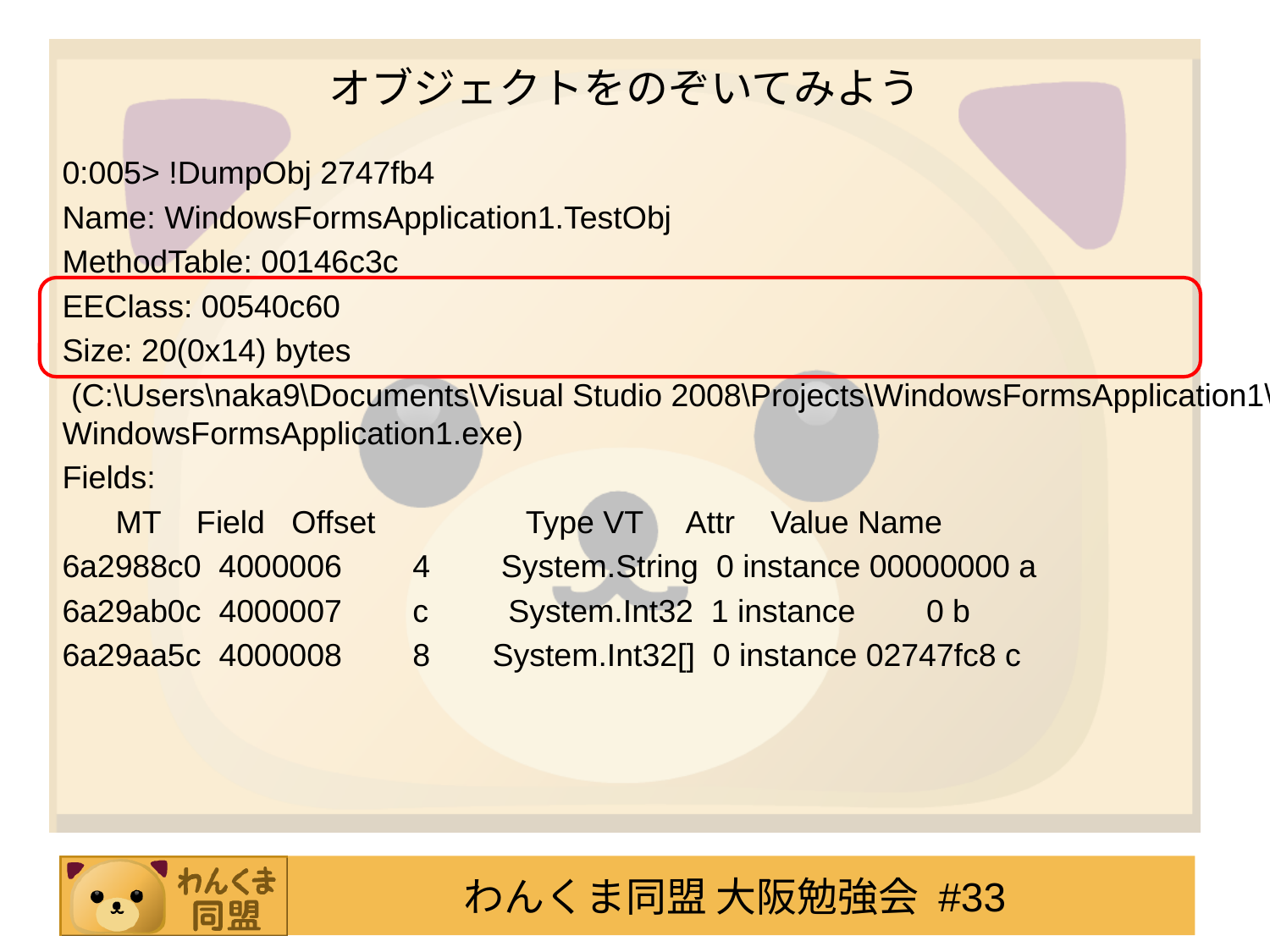

# オブジェクトをのぞいてみよう
0:005> !DumpObj 2747fb4
Name: WindowsFormsApplication1.TestObj
MethodTable: 00146c3c
EEClass: 00540c60
Size: 20(0x14) bytes
 (C:\Users\naka9\Documents\Visual Studio 2008\Projects\WindowsFormsApplication1\WindowsFormsApplication1\bin\x86\Debug\WindowsFormsApplication1.exe)
Fields:
      MT    Field   Offset                 Type VT     Attr    Value Name
6a2988c0  4000006        4        System.String  0 instance 00000000 a
6a29ab0c  4000007        c         System.Int32  1 instance        0 b
6a29aa5c  4000008        8       System.Int32[]  0 instance 02747fc8 c